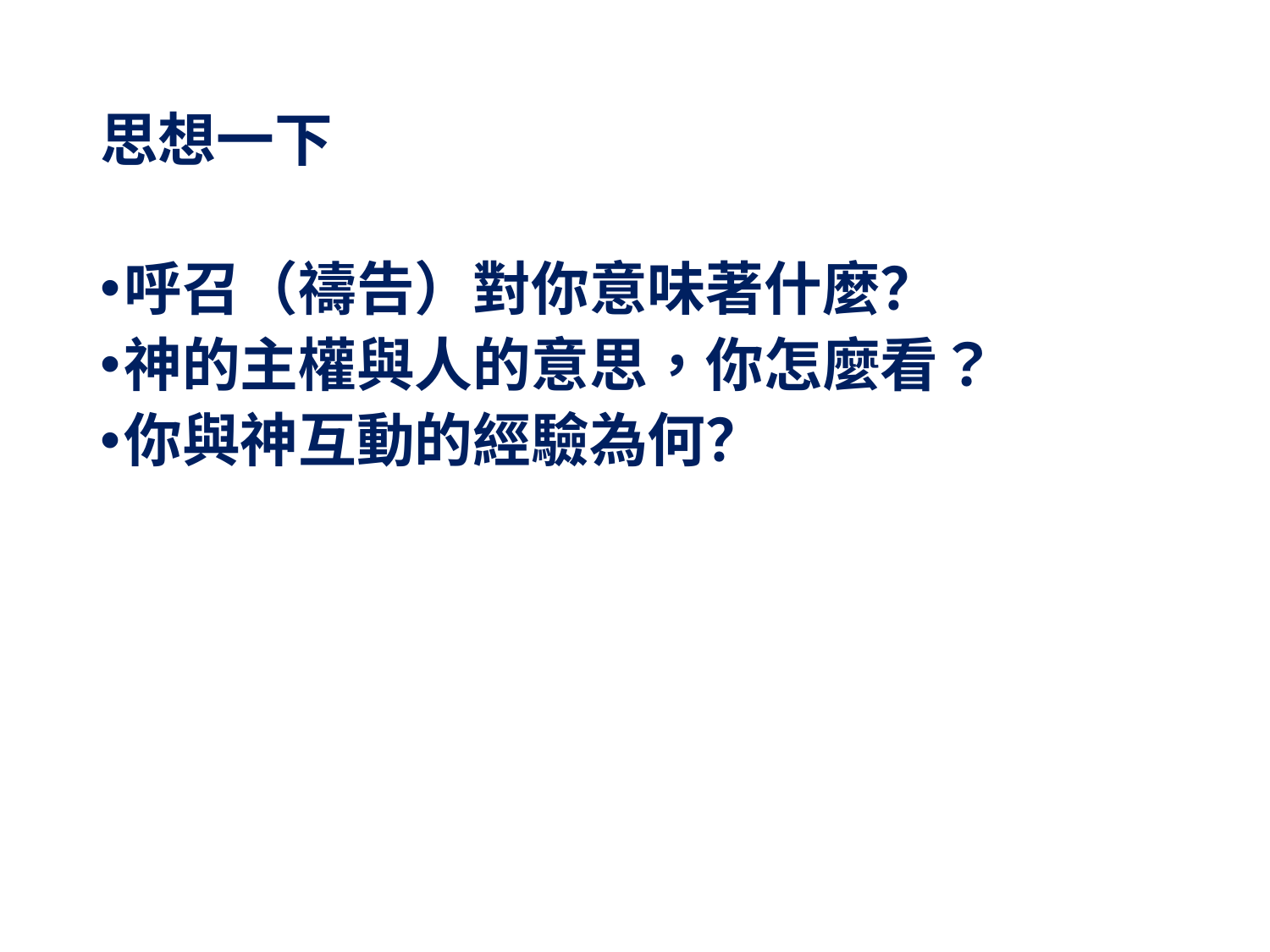

# 思想一下
呼召（禱告）對你意味著什麼？
神的主權與人的意思，你怎麼看？
你與神互動的經驗為何？